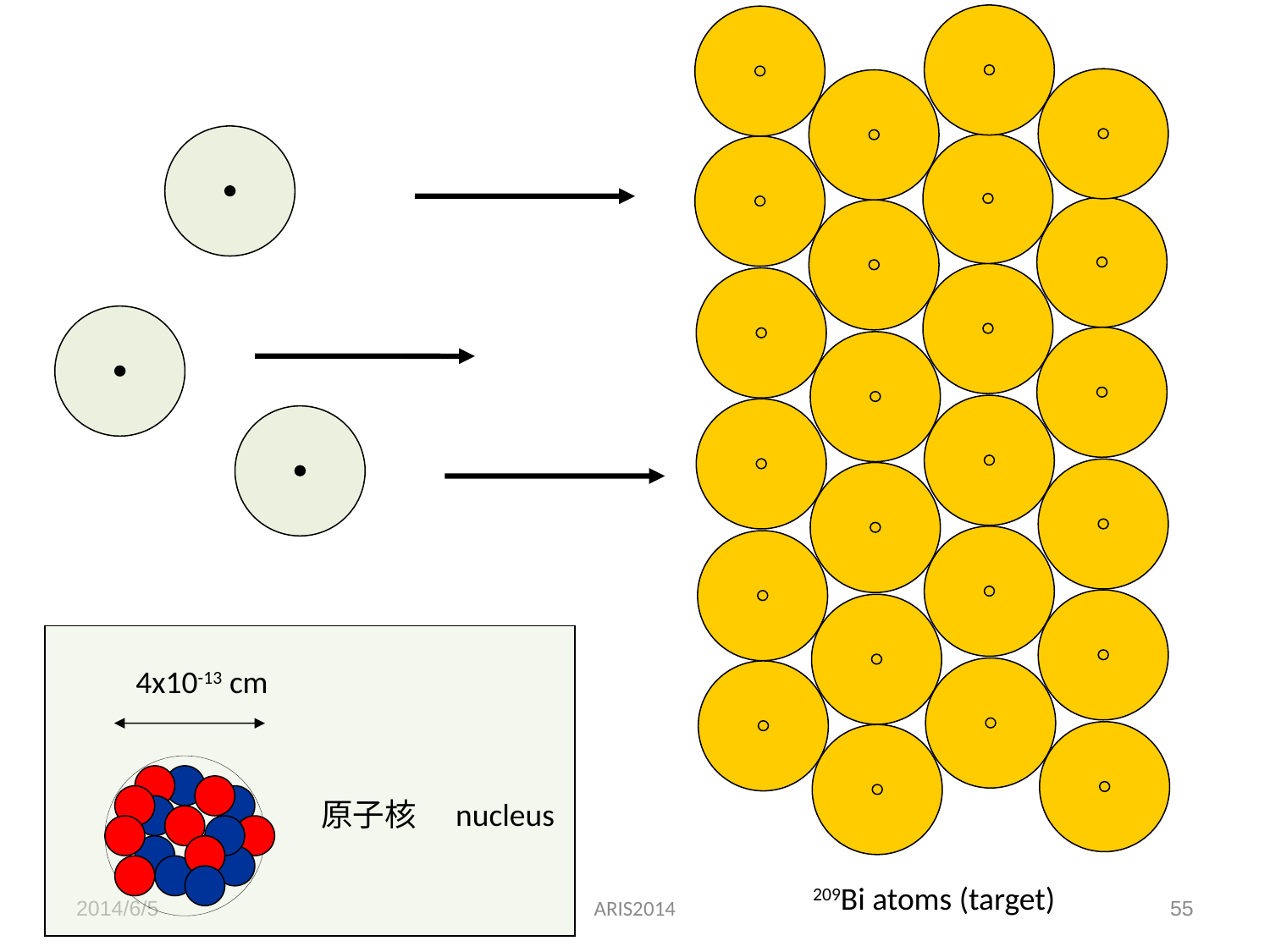

70Zn ions (beam)

4x10-13 cm

原子核　nucleus

209Bi atoms (target)
2014/6/5
ARIS2014
55